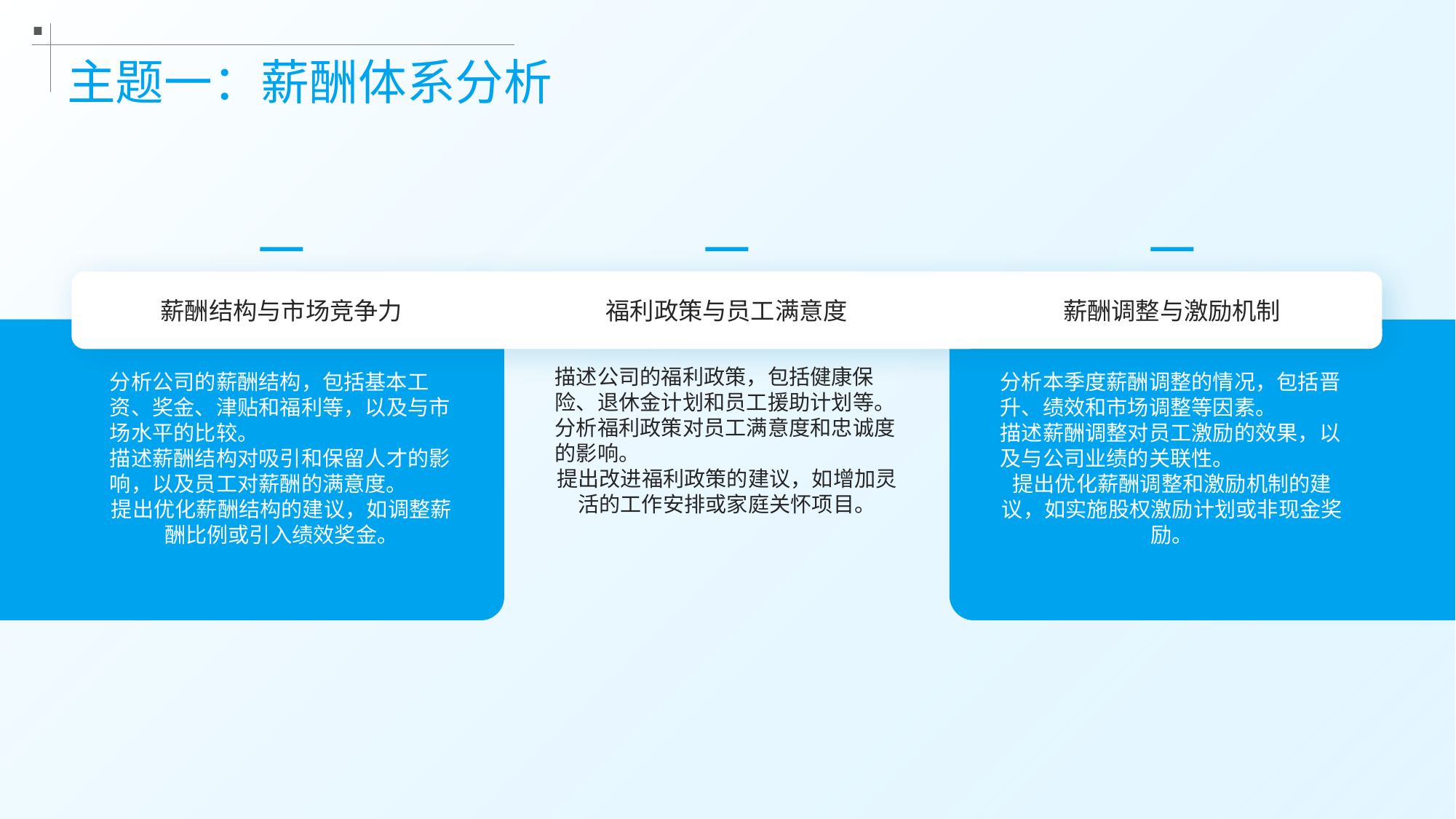

主题一：薪酬体系分析

薪酬结构与市场竞争力
福利政策与员工满意度
薪酬调整与激励机制

描述公司的福利政策，包括健康保险、退休金计划和员工援助计划等。
分析福利政策对员工满意度和忠诚度的影响。
提出改进福利政策的建议，如增加灵活的工作安排或家庭关怀项目。
分析公司的薪酬结构，包括基本工资、奖金、津贴和福利等，以及与市场水平的比较。
描述薪酬结构对吸引和保留人才的影响，以及员工对薪酬的满意度。
提出优化薪酬结构的建议，如调整薪酬比例或引入绩效奖金。
分析本季度薪酬调整的情况，包括晋升、绩效和市场调整等因素。
描述薪酬调整对员工激励的效果，以及与公司业绩的关联性。
提出优化薪酬调整和激励机制的建议，如实施股权激励计划或非现金奖励。